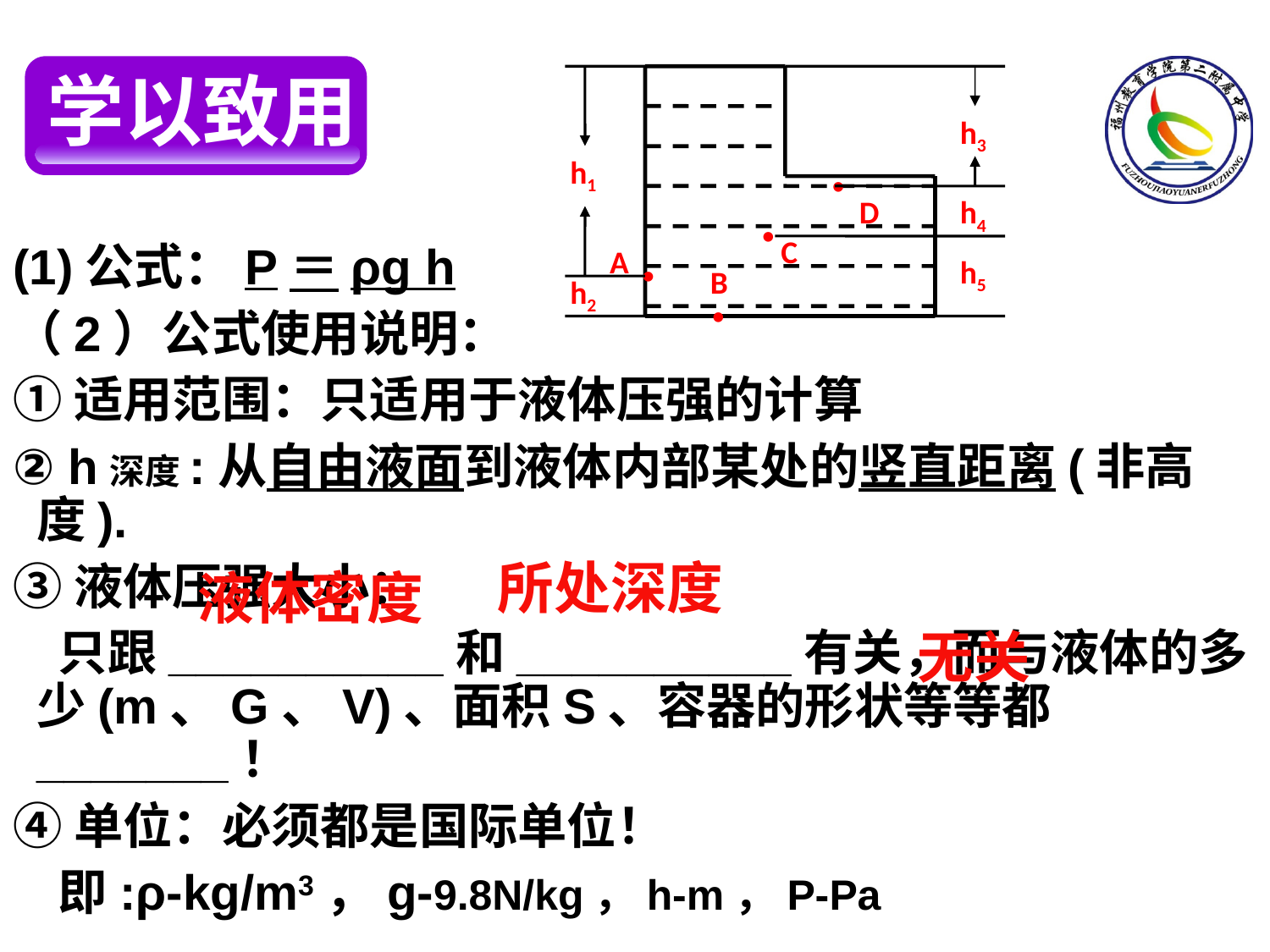

学以致用

●
●
●
●
D
C
A
B

h3
h1

h4

h5
h2

(1)公式：P＝ρg h
（2）公式使用说明：
①适用范围：只适用于液体压强的计算
② h深度:从自由液面到液体内部某处的竖直距离(非高度).
③液体压强大小：
   只跟__________和__________有关，而与液体的多少(m、G、V)、面积S、容器的形状等等都_______！
④单位：必须都是国际单位！
   即:ρ-kg/m3，g-9.8N/kg，h-m，P-Pa
所处深度
液体密度
无关